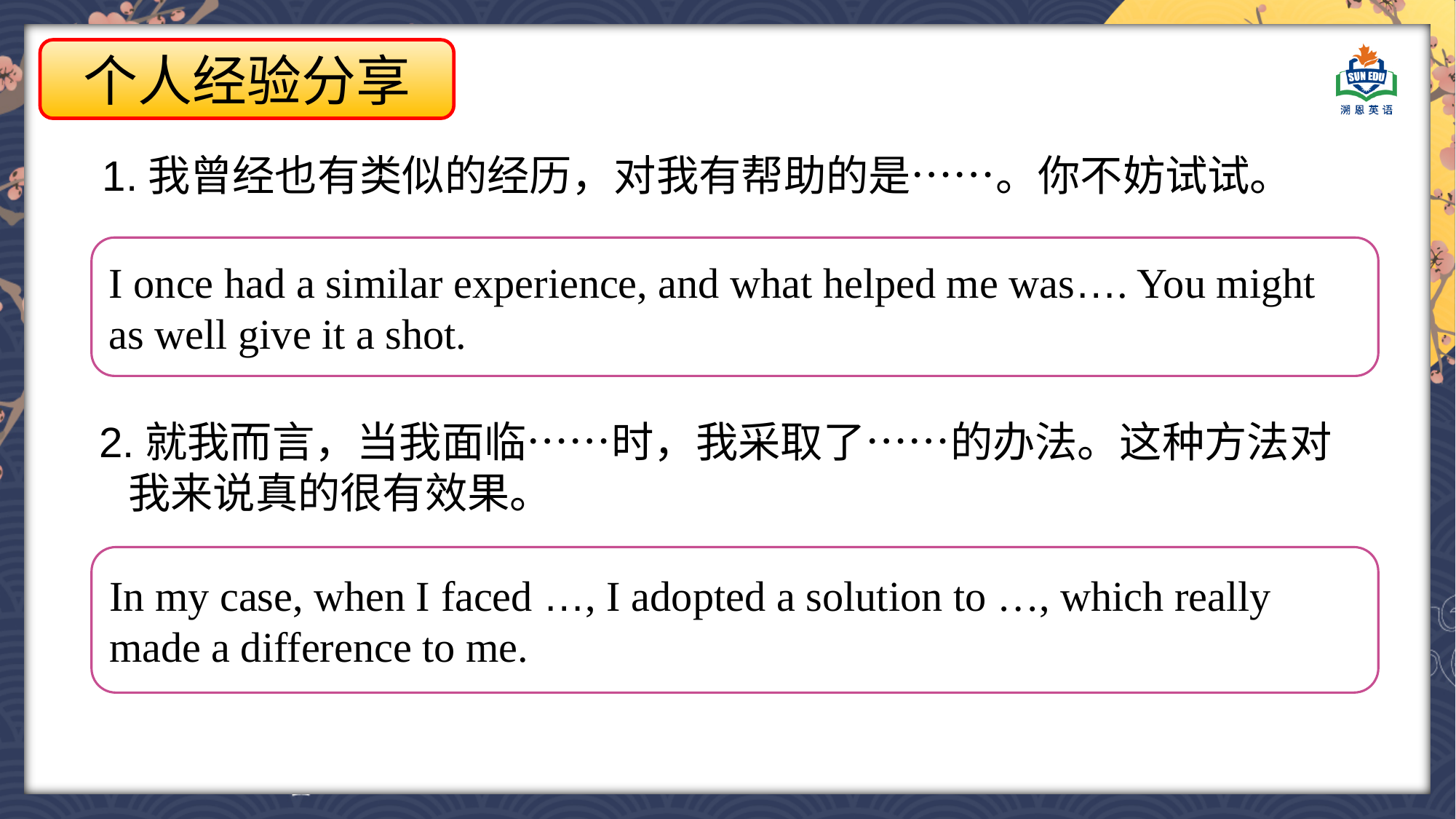

个人经验分享
1.我曾经也有类似的经历，对我有帮助的是……。你不妨试试。
I once had a similar experience, and what helped me was…. You might as well give it a shot.
2.就我而言，当我面临……时，我采取了……的办法。这种方法对
  我来说真的很有效果。
In my case, when I faced …, I adopted a solution to …, which really made a difference to me.